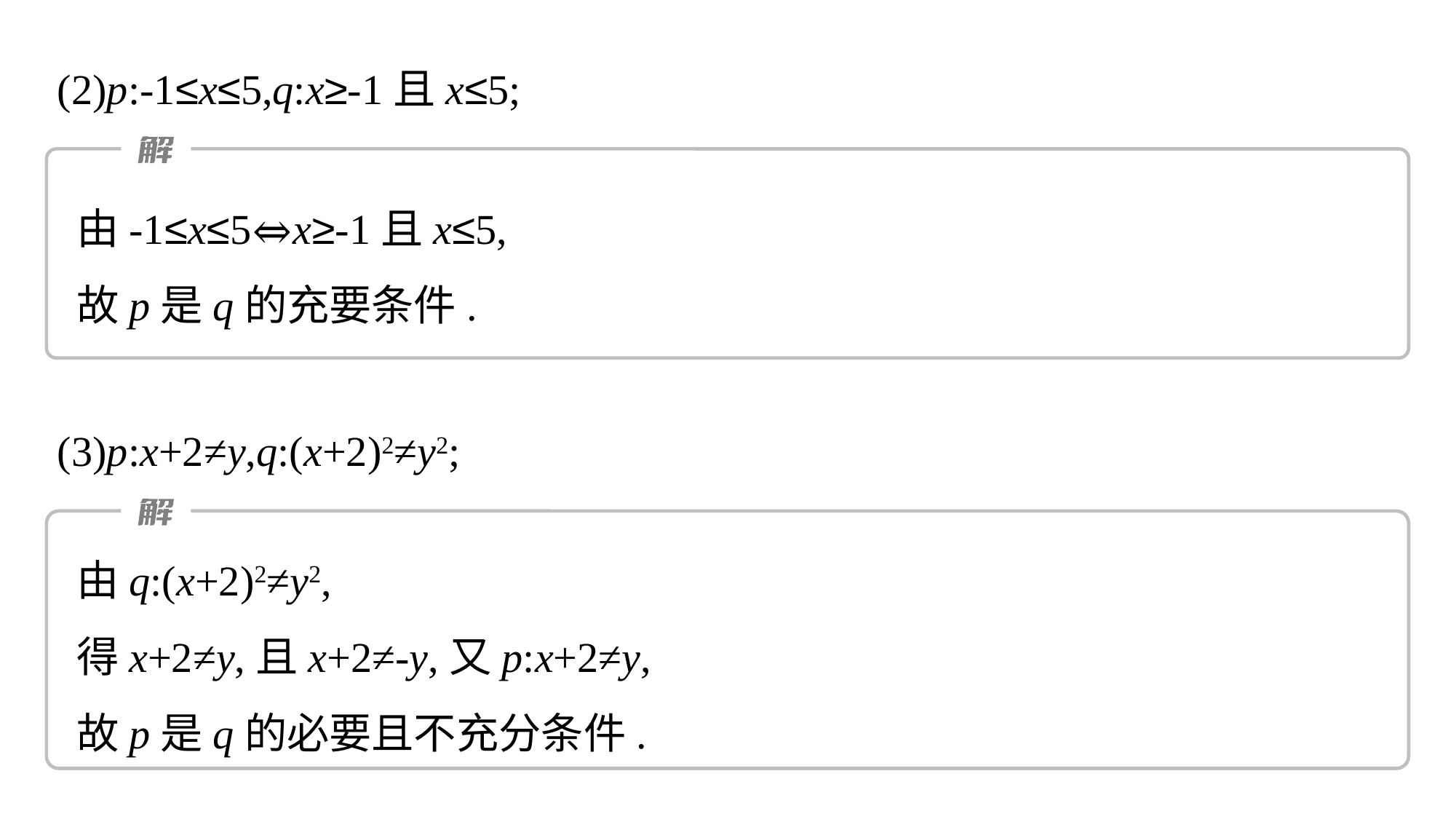

(2)p:-1≤x≤5,q:x≥-1且x≤5;

由-1≤x≤5⇔x≥-1且x≤5,
故p是q的充要条件.
(3)p:x+2≠y,q:(x+2)2≠y2;

由q:(x+2)2≠y2,
得x+2≠y,且x+2≠-y,又p:x+2≠y,
故p是q的必要且不充分条件.